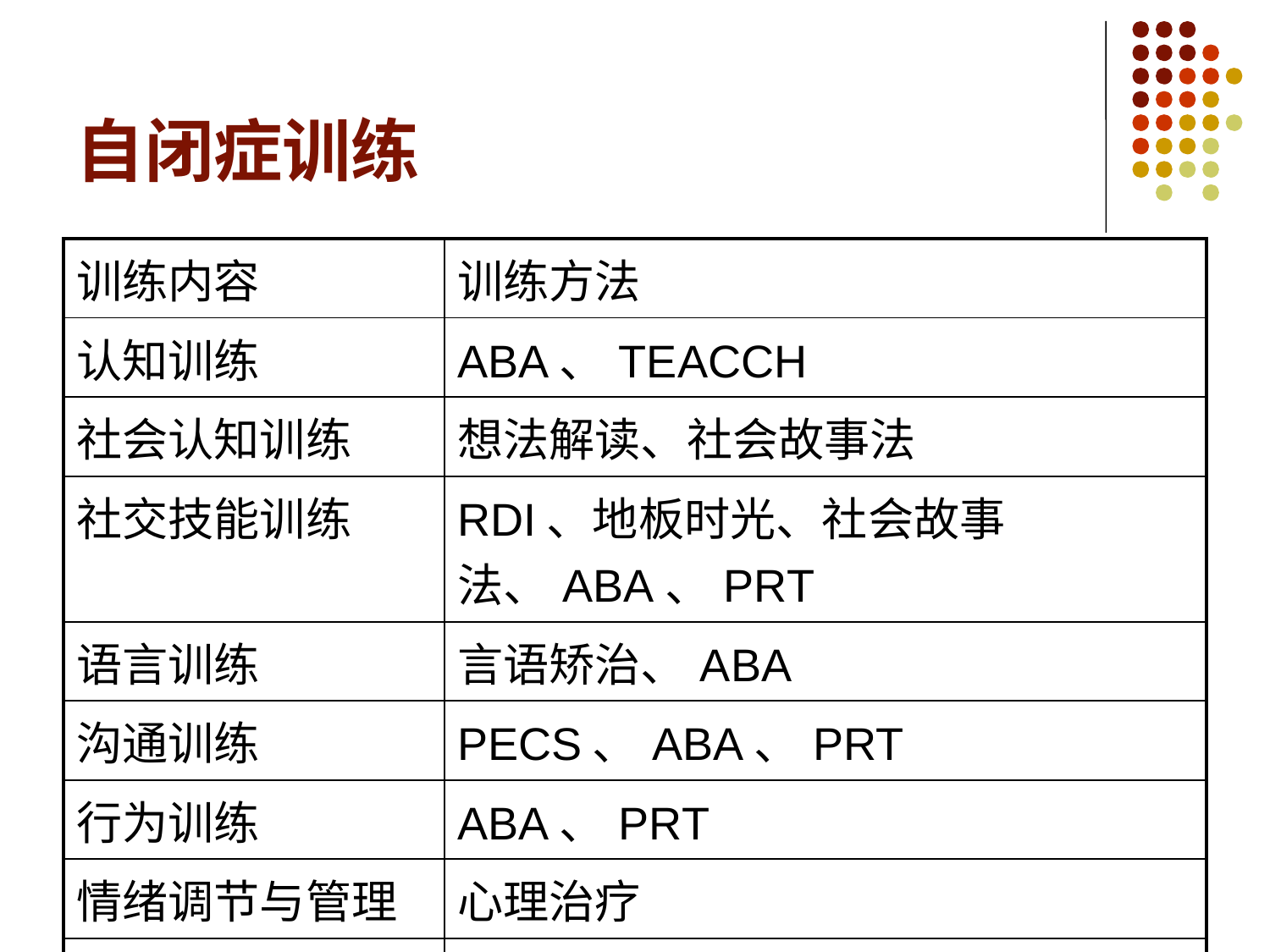

# 自闭症训练
| 训练内容 | 训练方法 |
| --- | --- |
| 认知训练 | ABA、TEACCH |
| 社会认知训练 | 想法解读、社会故事法 |
| 社交技能训练 | RDI、地板时光、社会故事法、ABA、PRT |
| 语言训练 | 言语矫治、ABA |
| 沟通训练 | PECS、ABA、PRT |
| 行为训练 | ABA、PRT |
| 情绪调节与管理 | 心理治疗 |
| 生活自理训练 | ABA、TEACCH |